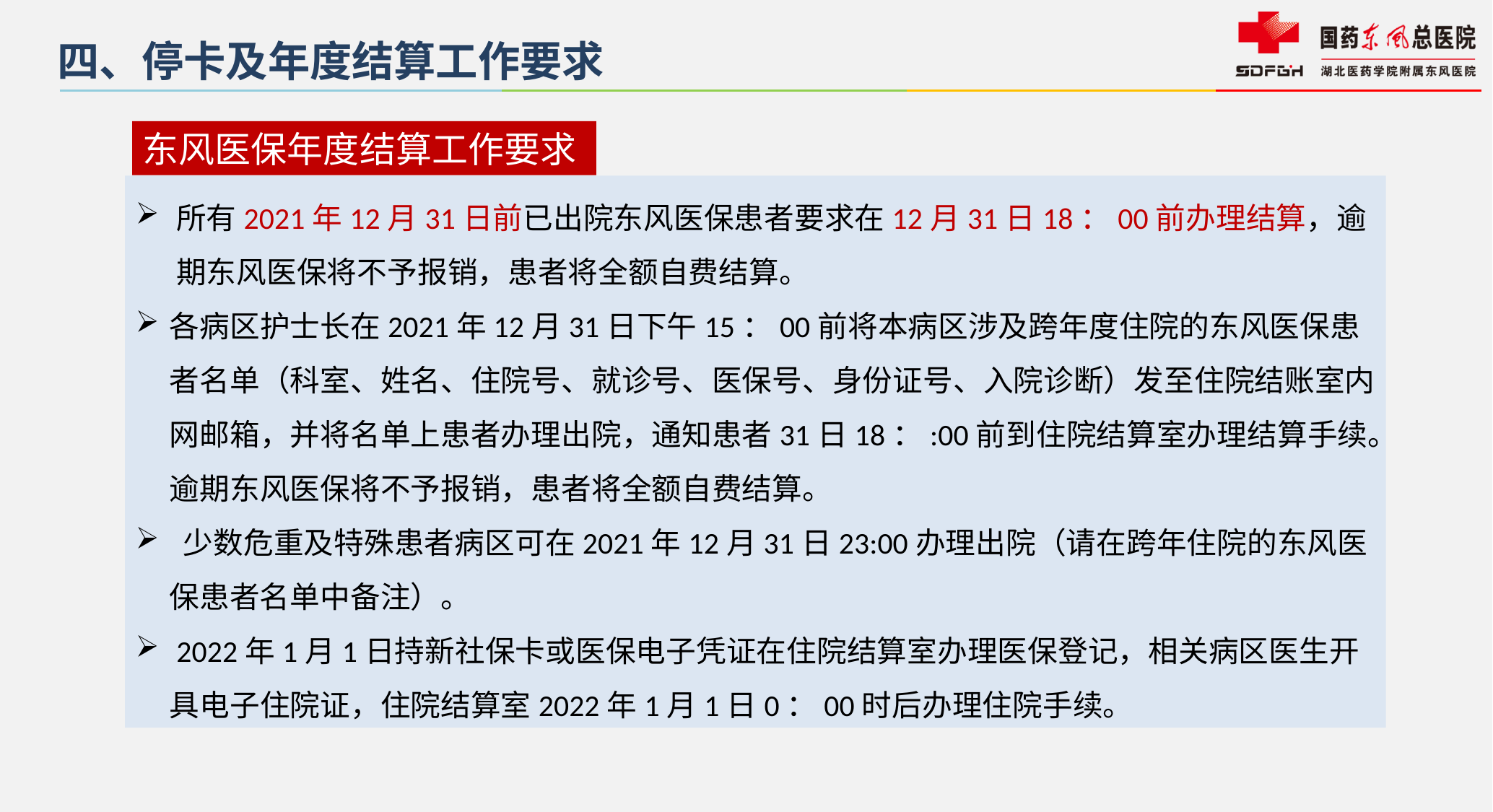

四、停卡及年度结算工作要求
东风医保年度结算工作要求
所有2021年12月31日前已出院东风医保患者要求在12月31日18：00前办理结算，逾期东风医保将不予报销，患者将全额自费结算。
各病区护士长在2021年12月31日下午15：00前将本病区涉及跨年度住院的东风医保患者名单（科室、姓名、住院号、就诊号、医保号、身份证号、入院诊断）发至住院结账室内网邮箱，并将名单上患者办理出院，通知患者31日18：:00前到住院结算室办理结算手续。逾期东风医保将不予报销，患者将全额自费结算。
 少数危重及特殊患者病区可在2021年12月31日23:00办理出院（请在跨年住院的东风医保患者名单中备注）。
 2022年1月1日持新社保卡或医保电子凭证在住院结算室办理医保登记，相关病区医生开具电子住院证，住院结算室2022年1月1日0：00时后办理住院手续。